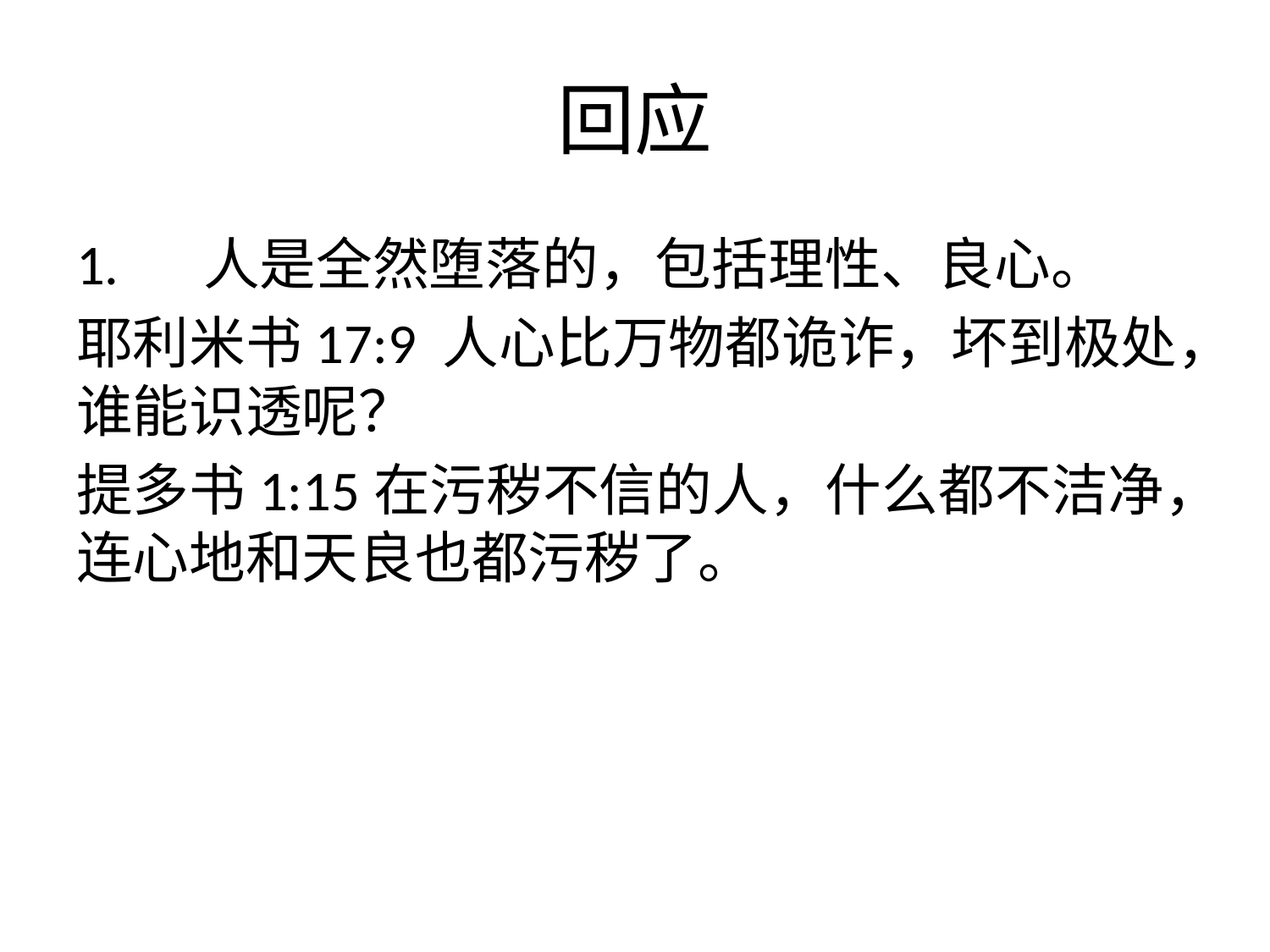

# 回应
1.	人是全然堕落的，包括理性、良心。
耶利米书17:9 人心比万物都诡诈，坏到极处，谁能识透呢？
提多书1:15在污秽不信的人，什么都不洁净，连心地和天良也都污秽了。